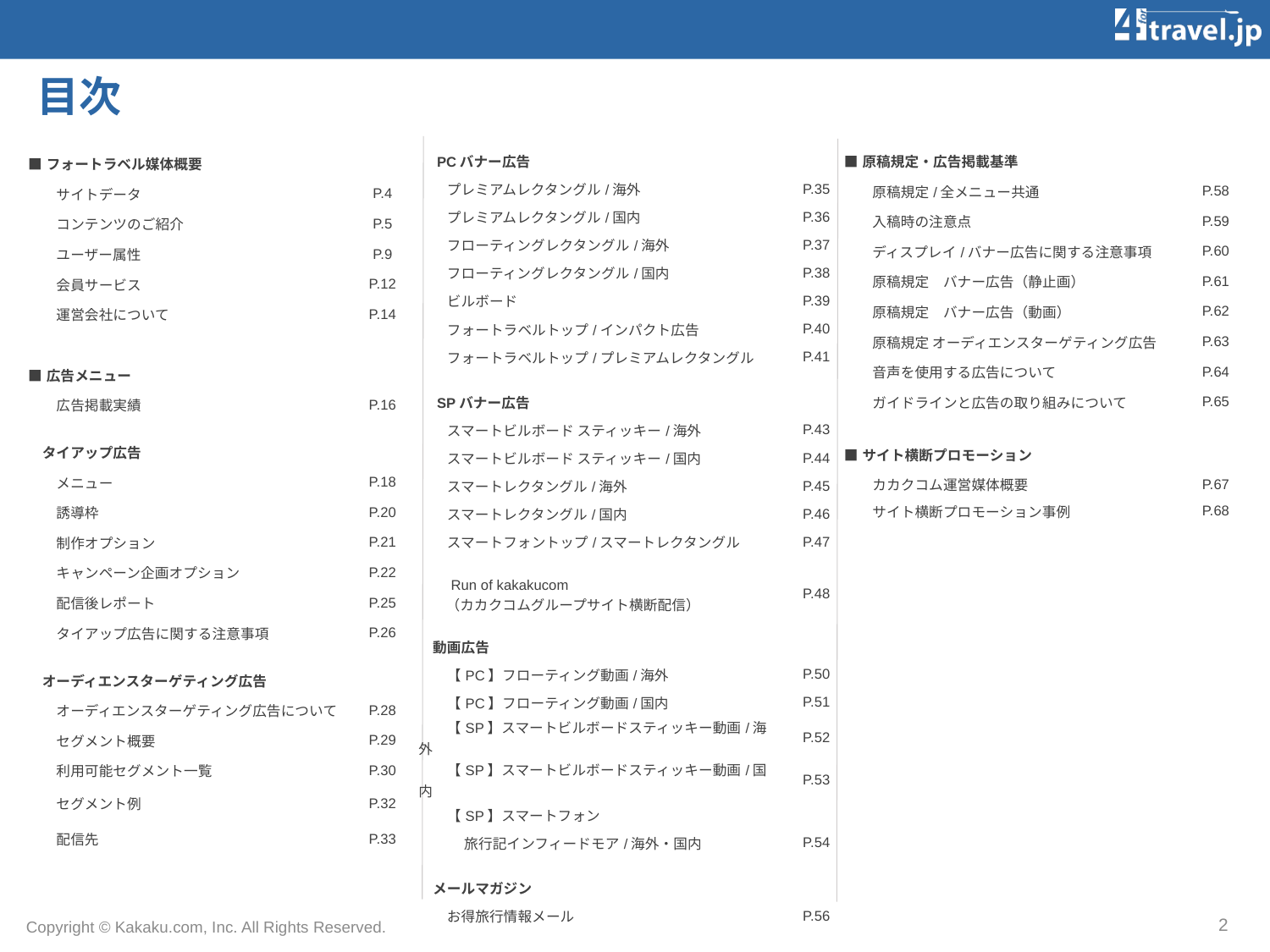

# 目次
| ■原稿規定・広告掲載基準 |  |
| --- | --- |
| 原稿規定/全メニュー共通 | P.58 |
| 入稿時の注意点 | P.59 |
| ディスプレイ/バナー広告に関する注意事項 | P.60 |
| 原稿規定　バナー広告（静止画） | P.61 |
| 原稿規定　バナー広告（動画） | P.62 |
| 原稿規定 オーディエンスターゲティング広告 | P.63 |
| 音声を使用する広告について | P.64 |
| ガイドラインと広告の取り組みについて | P.65 |
|  |  |
| ■サイト横断プロモーション |  |
| カカクコム運営媒体概要 | P.67 |
| サイト横断プロモーション事例 | P.68 |
| PCバナー広告 |  |
| --- | --- |
| プレミアムレクタングル/海外 | P.35 |
| プレミアムレクタングル/国内 | P.36 |
| フローティングレクタングル/海外 | P.37 |
| フローティングレクタングル/国内 | P.38 |
| ビルボード | P.39 |
| フォートラベルトップ/インパクト広告 | P.40 |
| フォートラベルトップ/プレミアムレクタングル | P.41 |
|  |  |
| SPバナー広告 |  |
| スマートビルボード スティッキー/海外 | P.43 |
| スマートビルボード スティッキー/国内 | P.44 |
| スマートレクタングル/海外 | P.45 |
| スマートレクタングル/国内 | P.46 |
| スマートフォントップ/スマートレクタングル | P.47 |
|  |  |
| Run of kakakucom （カカクコムグループサイト横断配信） | P.48 |
|  |  |
| 動画広告 |  |
| 【PC】フローティング動画/海外 | P.50 |
| 【PC】フローティング動画/国内 | P.51 |
| 【SP】スマートビルボードスティッキー動画/海外 | P.52 |
| 【SP】スマートビルボードスティッキー動画/国内 | P.53 |
| 【SP】スマートフォン |  |
| 旅行記インフィードモア/海外・国内 | P.54 |
|  |  |
| メールマガジン |  |
| お得旅行情報メール | P.56 |
| ■フォートラベル媒体概要 |  |
| --- | --- |
| サイトデータ | P.4 |
| コンテンツのご紹介 | P.5 |
| ユーザー属性 | P.9 |
| 会員サービス | P.12 |
| 運営会社について | P.14 |
|  |  |
| ■広告メニュー |  |
| 広告掲載実績 | P.16 |
|  |  |
| タイアップ広告 |  |
| メニュー | P.18 |
| 誘導枠 | P.20 |
| 制作オプション | P.21 |
| キャンペーン企画オプション | P.22 |
| 配信後レポート | P.25 |
| タイアップ広告に関する注意事項 | P.26 |
|  |  |
| オーディエンスターゲティング広告 |  |
| オーディエンスターゲティング広告について | P.28 |
| セグメント概要 | P.29 |
| 利用可能セグメント一覧 | P.30 |
| セグメント例 | P.32 |
| 配信先 | P.33 |
2
Copyright © Kakaku.com, Inc. All Rights Reserved.